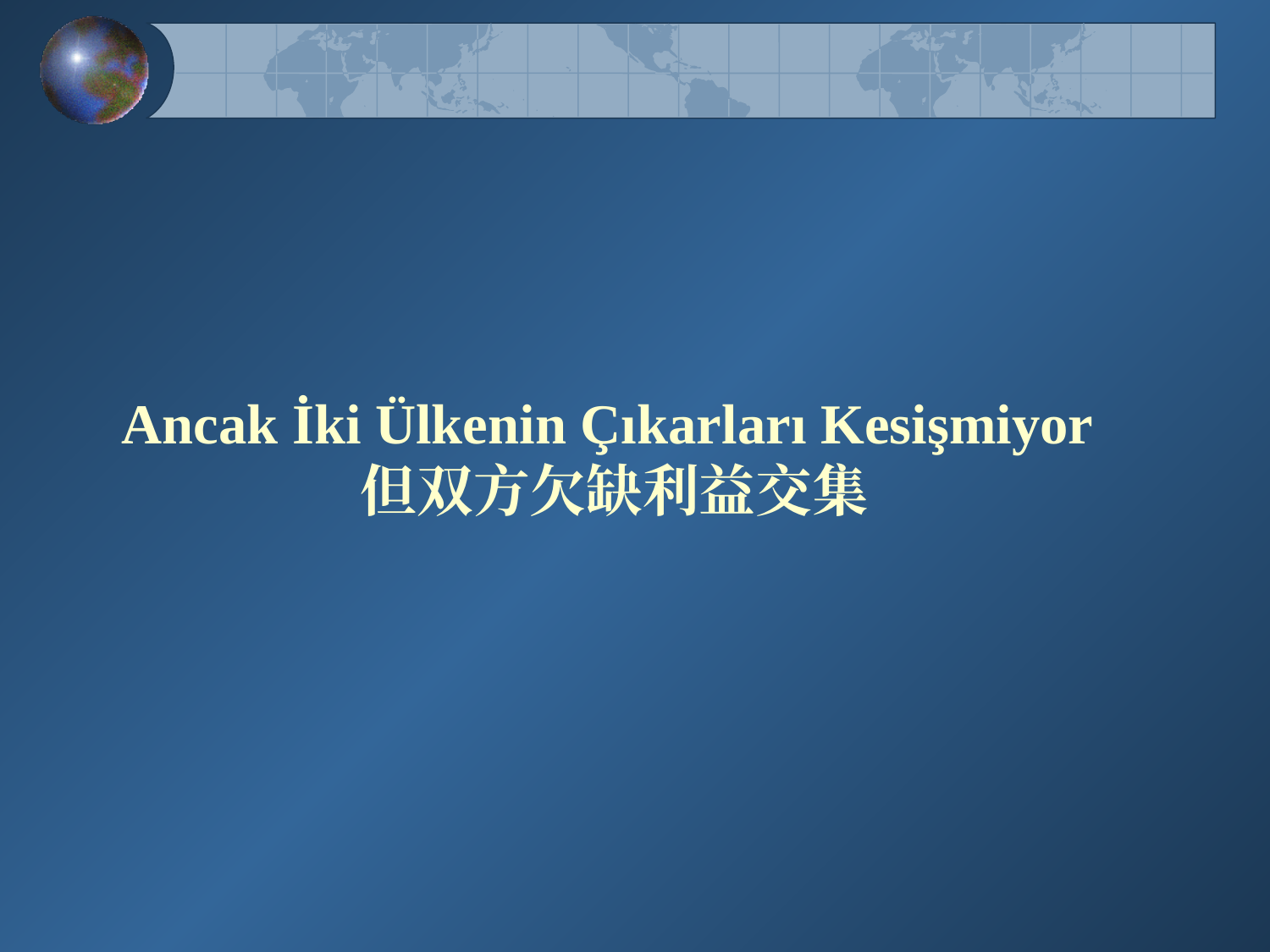

# Ancak İki Ülkenin Çıkarları Kesişmiyor 但双方欠缺利益交集